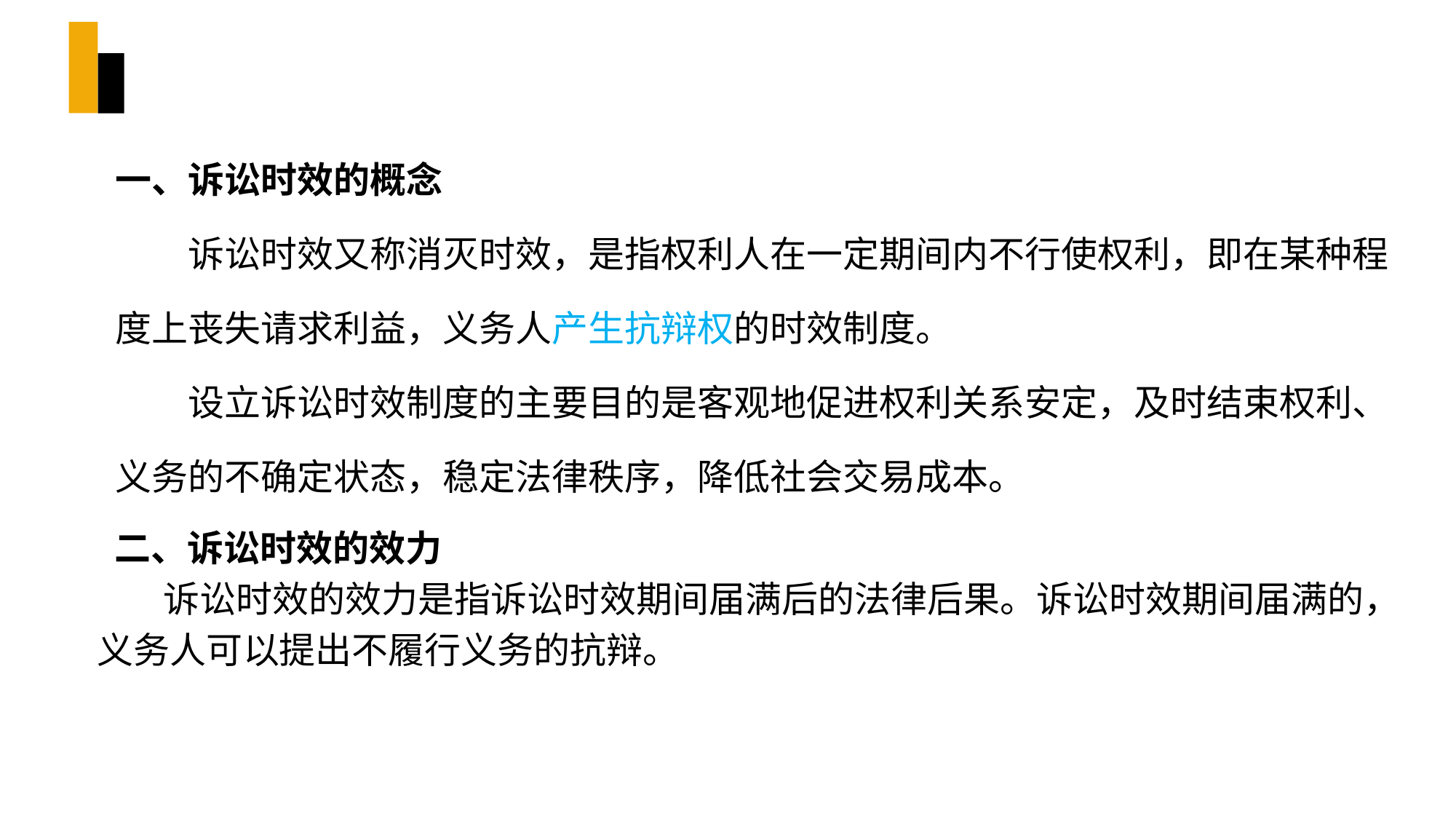

一、诉讼时效的概念
诉讼时效又称消灭时效，是指权利人在一定期间内不行使权利，即在某种程度上丧失请求利益，义务人产生抗辩权的时效制度。
设立诉讼时效制度的主要目的是客观地促进权利关系安定，及时结束权利、义务的不确定状态，稳定法律秩序，降低社会交易成本。

 二、诉讼时效的效力
       诉讼时效的效力是指诉讼时效期间届满后的法律后果。诉讼时效期间届满的，
义务人可以提出不履行义务的抗辩。